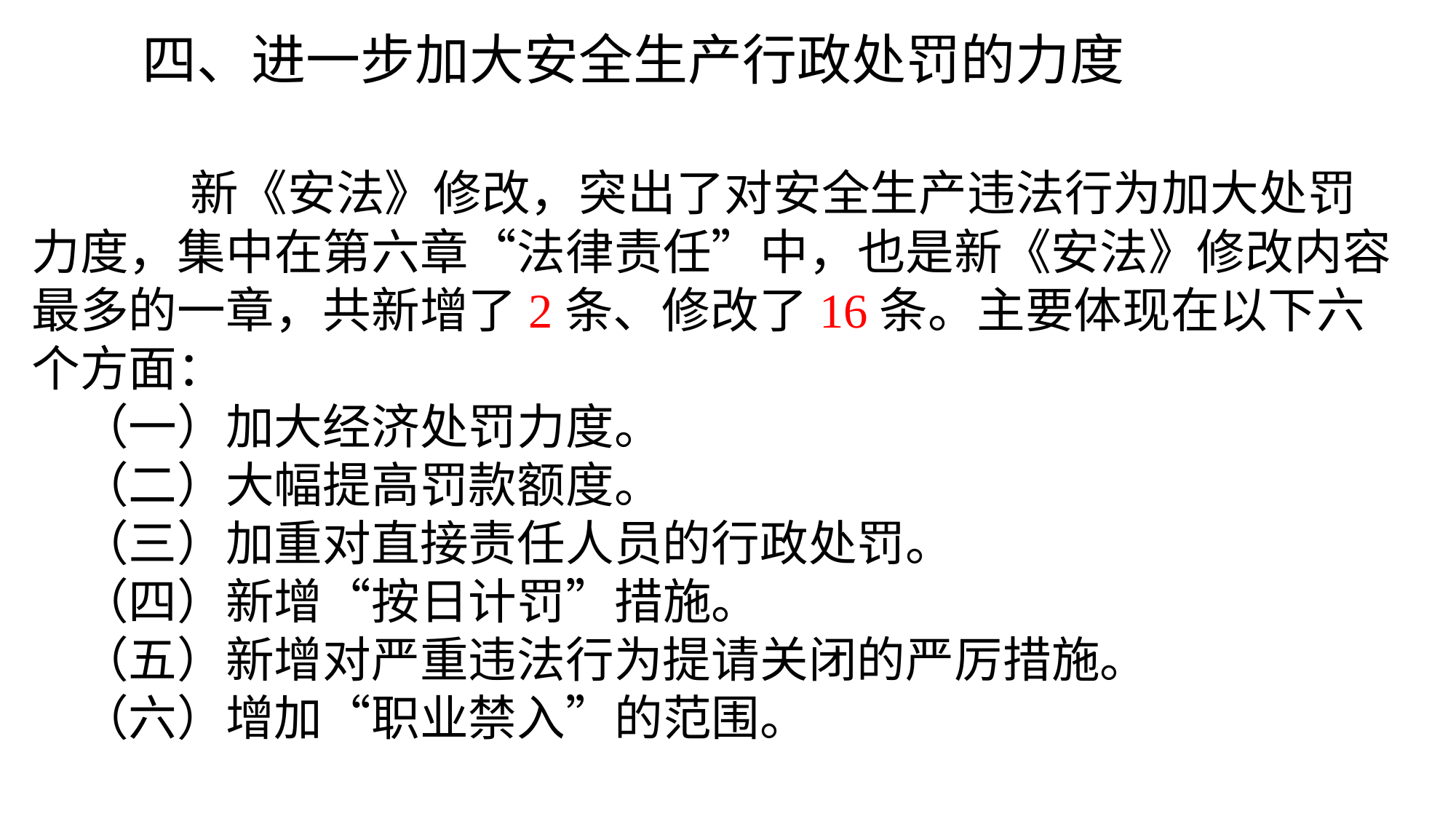

四、进一步加大安全生产行政处罚的力度

        新《安法》修改，突出了对安全生产违法行为加大处罚力度，集中在第六章“法律责任”中，也是新《安法》修改内容最多的一章，共新增了2条、修改了16条。主要体现在以下六个方面：
（一）加大经济处罚力度。
（二）大幅提高罚款额度。
（三）加重对直接责任人员的行政处罚。
（四）新增“按日计罚”措施。
（五）新增对严重违法行为提请关闭的严厉措施。
（六）增加“职业禁入”的范围。